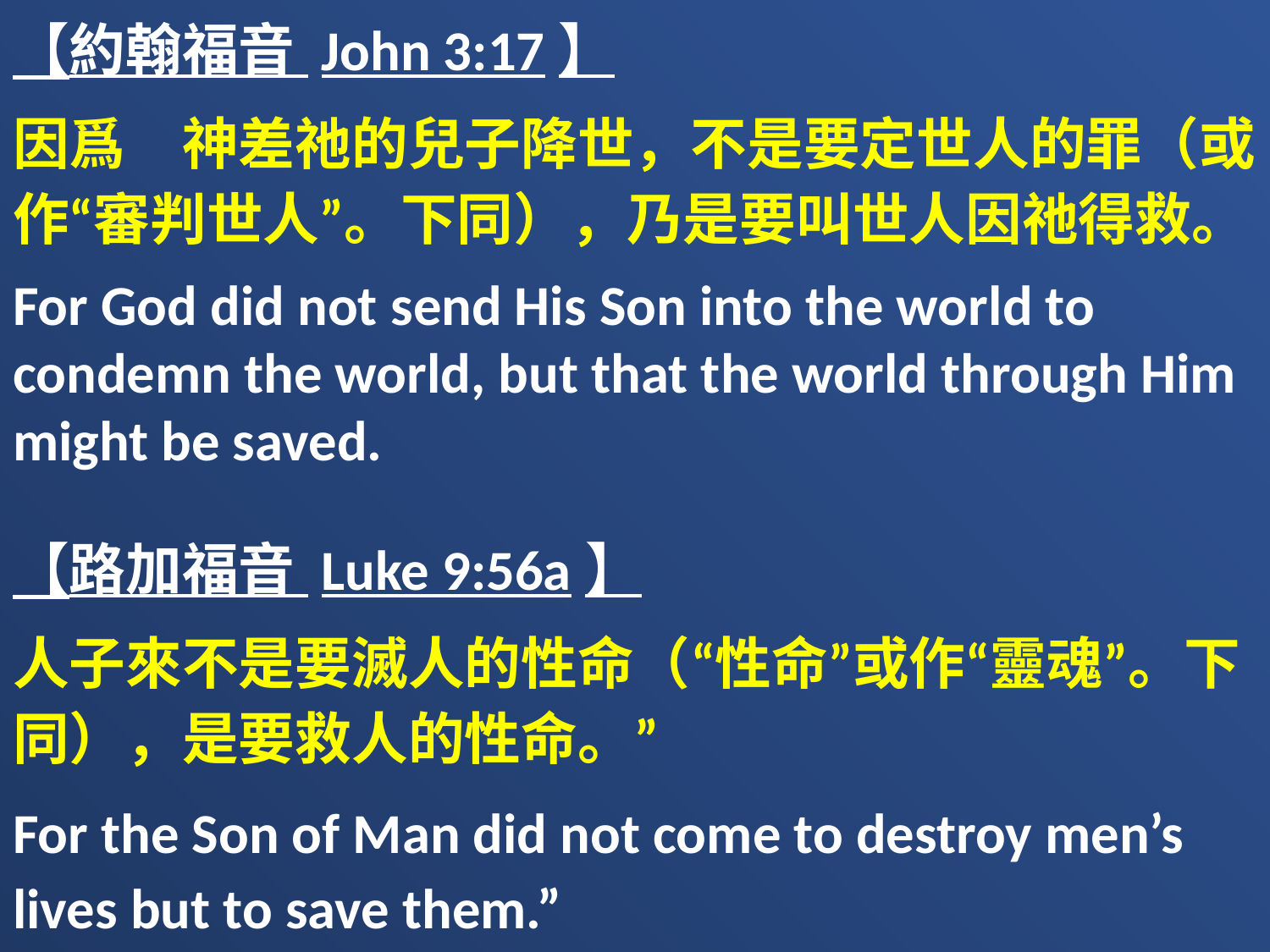

【約翰福音 John 3:17】
因爲　神差祂的兒子降世，不是要定世人的罪（或作“審判世人”。下同），乃是要叫世人因祂得救。
For God did not send His Son into the world to condemn the world, but that the world through Him might be saved.

【路加福音 Luke 9:56a】
人子來不是要滅人的性命（“性命”或作“靈魂”。下同），是要救人的性命。”
For the Son of Man did not come to destroy men’s lives but to save them.”